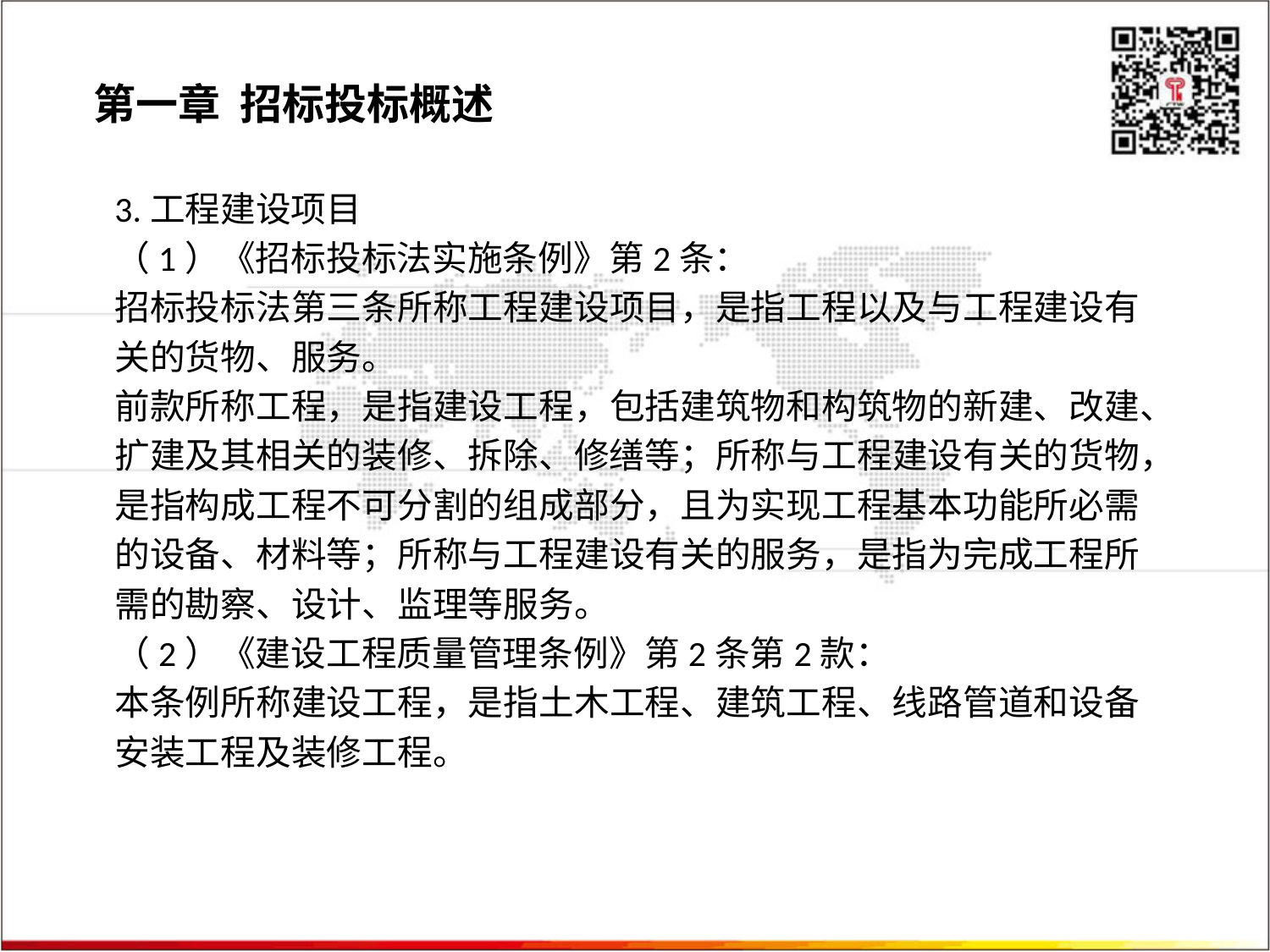

第一章  招标投标概述
3.工程建设项目
（1）《招标投标法实施条例》第2条：
招标投标法第三条所称工程建设项目，是指工程以及与工程建设有关的货物、服务。
前款所称工程，是指建设工程，包括建筑物和构筑物的新建、改建、扩建及其相关的装修、拆除、修缮等；所称与工程建设有关的货物，是指构成工程不可分割的组成部分，且为实现工程基本功能所必需的设备、材料等；所称与工程建设有关的服务，是指为完成工程所需的勘察、设计、监理等服务。
（2）《建设工程质量管理条例》第2条第2款：
本条例所称建设工程，是指土木工程、建筑工程、线路管道和设备安装工程及装修工程。